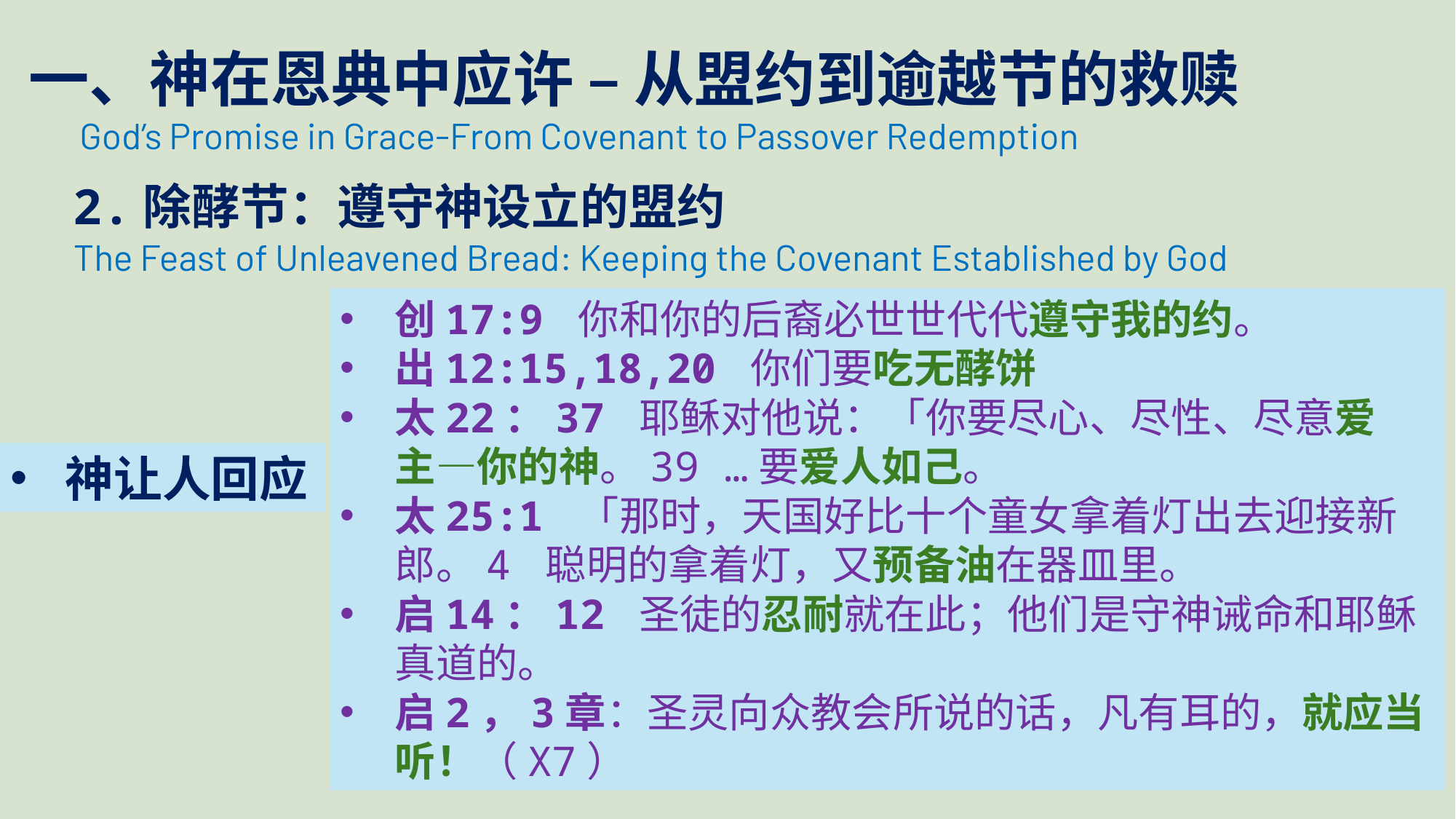

一、神在恩典中应许 – 从盟约到逾越节的救赎
       God’s Promise in Grace-From Covenant to Passover Redemption
2.除酵节：遵守神设立的盟约
The Feast of Unleavened Bread: Keeping the Covenant Established by God
创17:9 你和你的后裔必世世代代遵守我的约。
出12:15,18,20 你们要吃无酵饼
太22：37 耶稣对他说：「你要尽心、尽性、尽意爱主―你的神。39 …要爱人如己。
太25:1 「那时，天国好比十个童女拿着灯出去迎接新郎。4 聪明的拿着灯，又预备油在器皿里。
启14：12 圣徒的忍耐就在此；他们是守神诫命和耶稣真道的。
启2，3章：圣灵向众教会所说的话，凡有耳的，就应当听！（X7）
神让人回应